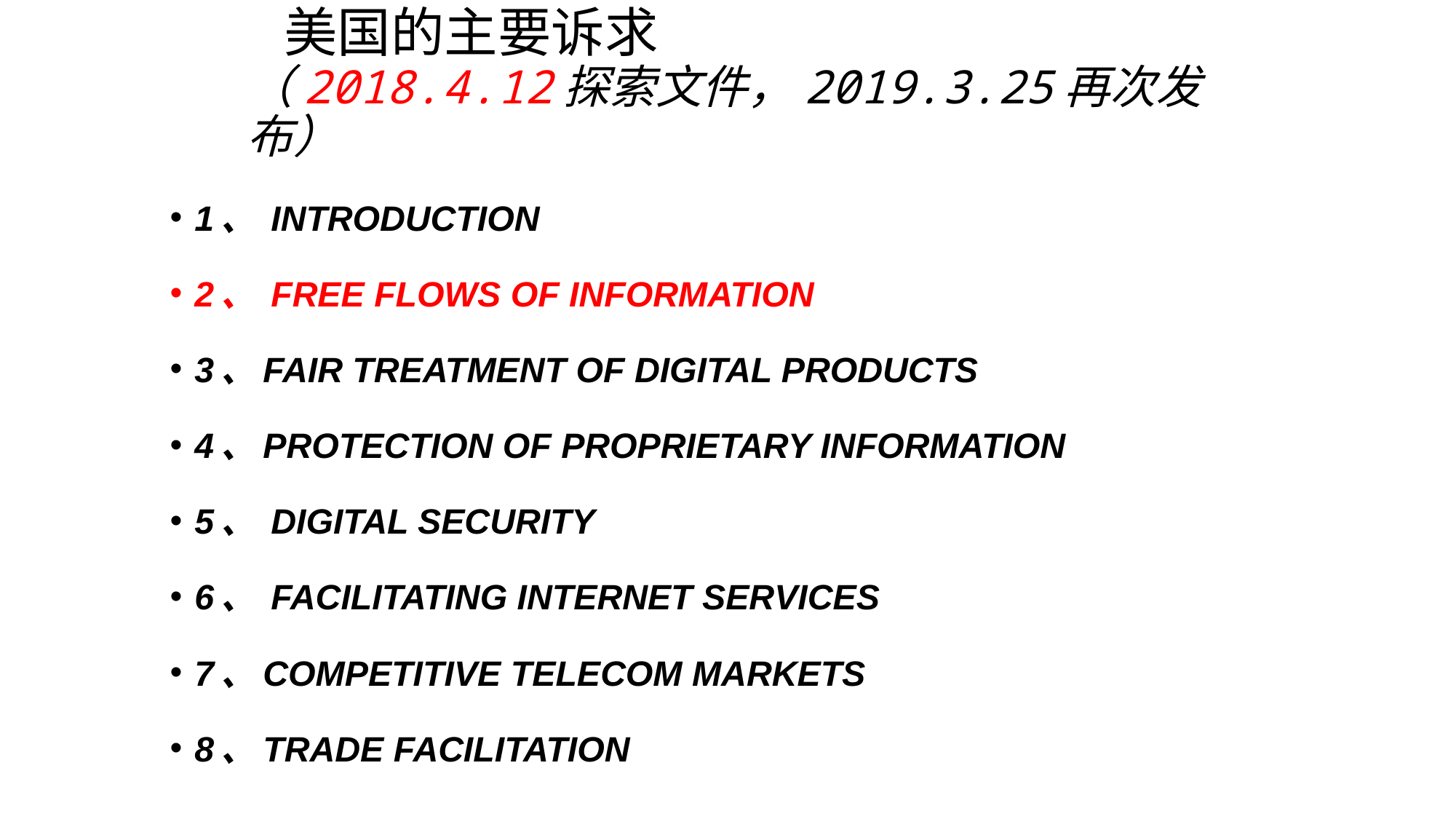

# 美国的主要诉求 （2018.4.12探索文件，2019.3.25再次发布）
1、 INTRODUCTION
2、 FREE FLOWS OF INFORMATION
3、FAIR TREATMENT OF DIGITAL PRODUCTS
4、PROTECTION OF PROPRIETARY INFORMATION
5、 DIGITAL SECURITY
6、 FACILITATING INTERNET SERVICES
7、COMPETITIVE TELECOM MARKETS
8、TRADE FACILITATION